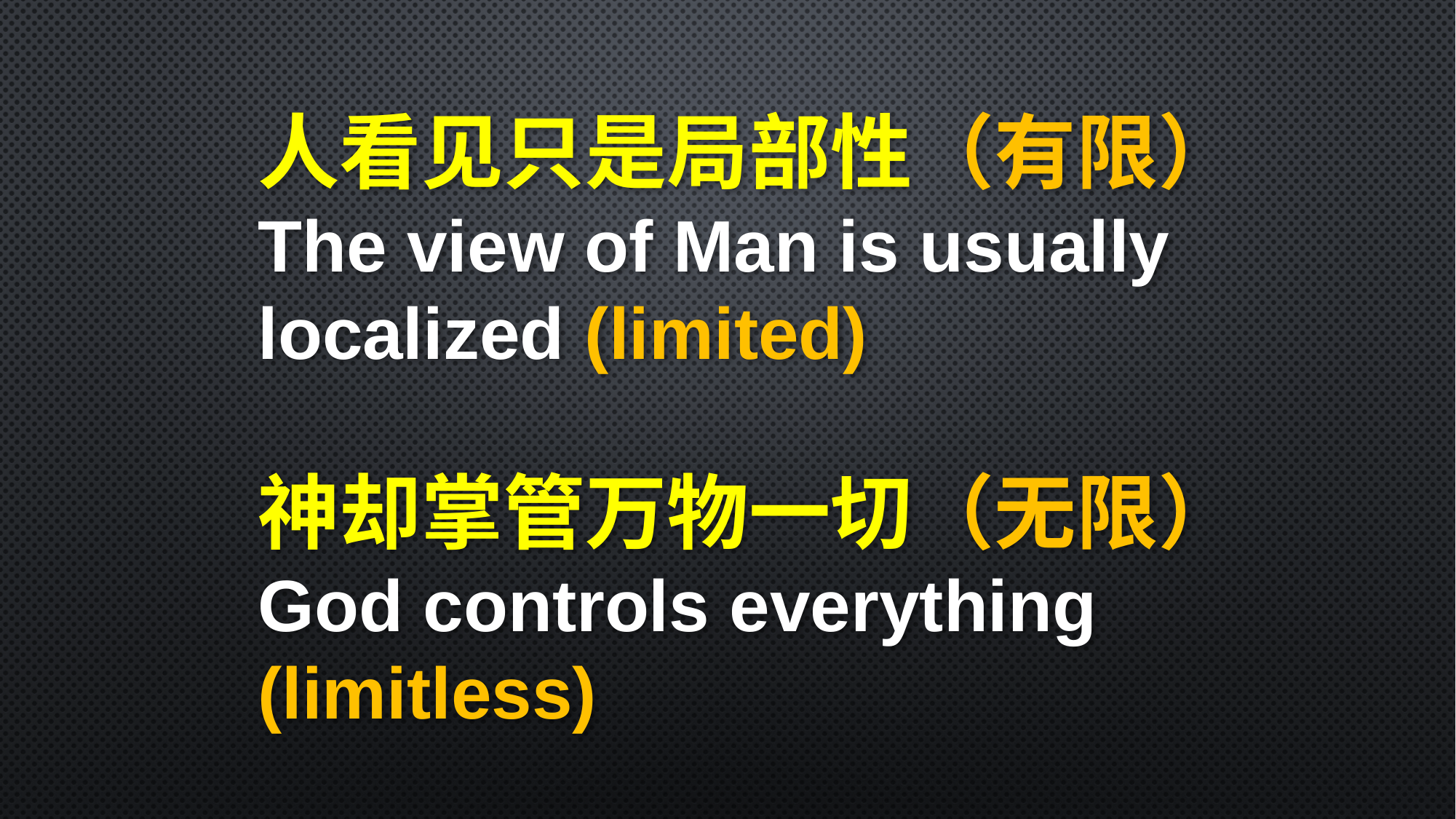

人看见只是局部性（有限）
The view of Man is usually localized (limited)

神却掌管万物一切（无限）
God controls everything (limitless)